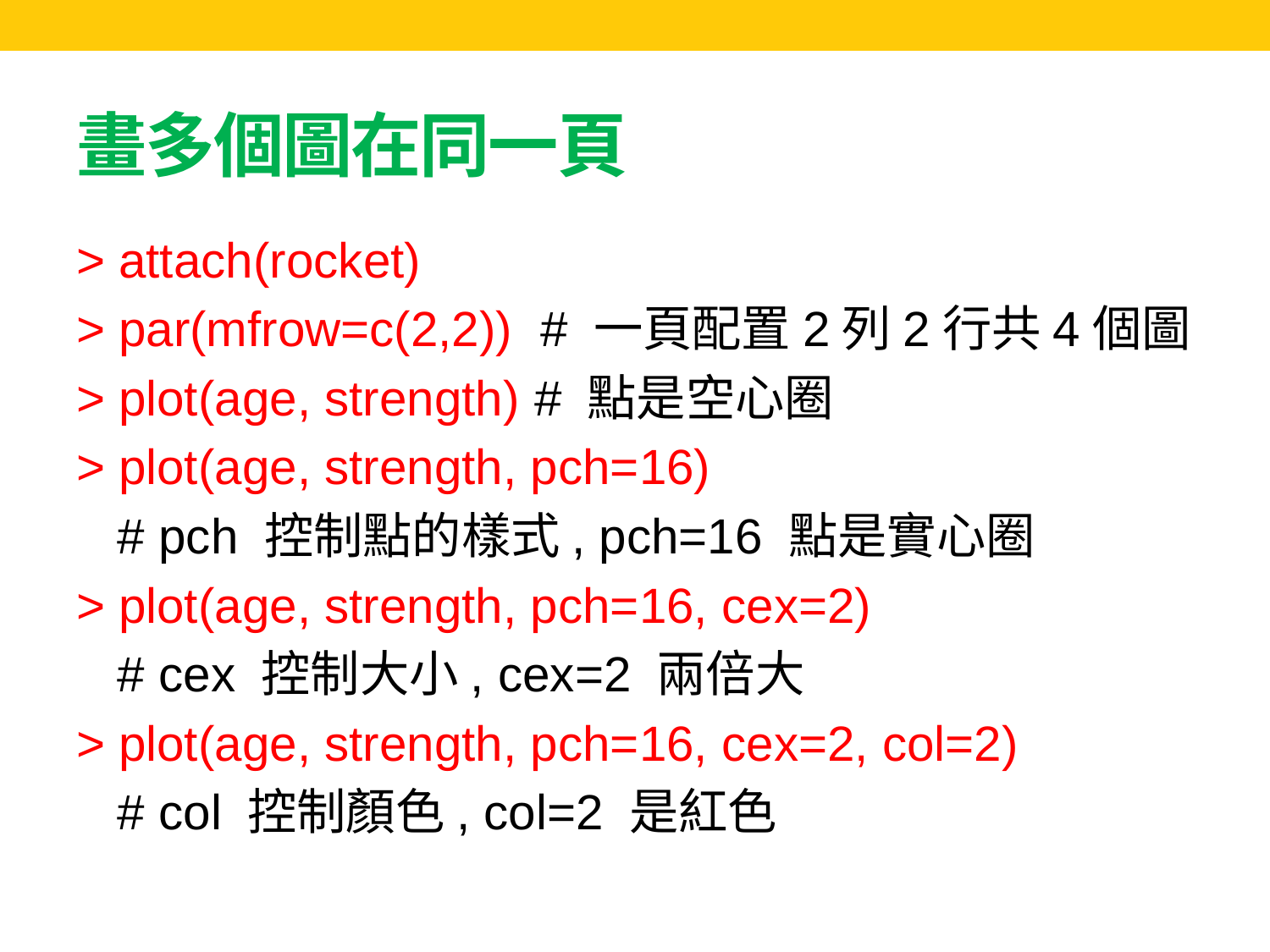

# 畫多個圖在同一頁
> attach(rocket)
> par(mfrow=c(2,2))  # 一頁配置2列2行共4個圖
> plot(age, strength) # 點是空心圈
> plot(age, strength, pch=16)
   # pch 控制點的樣式, pch=16 點是實心圈
> plot(age, strength, pch=16, cex=2)
   # cex 控制大小, cex=2 兩倍大
> plot(age, strength, pch=16, cex=2, col=2)
   # col 控制顏色, col=2 是紅色